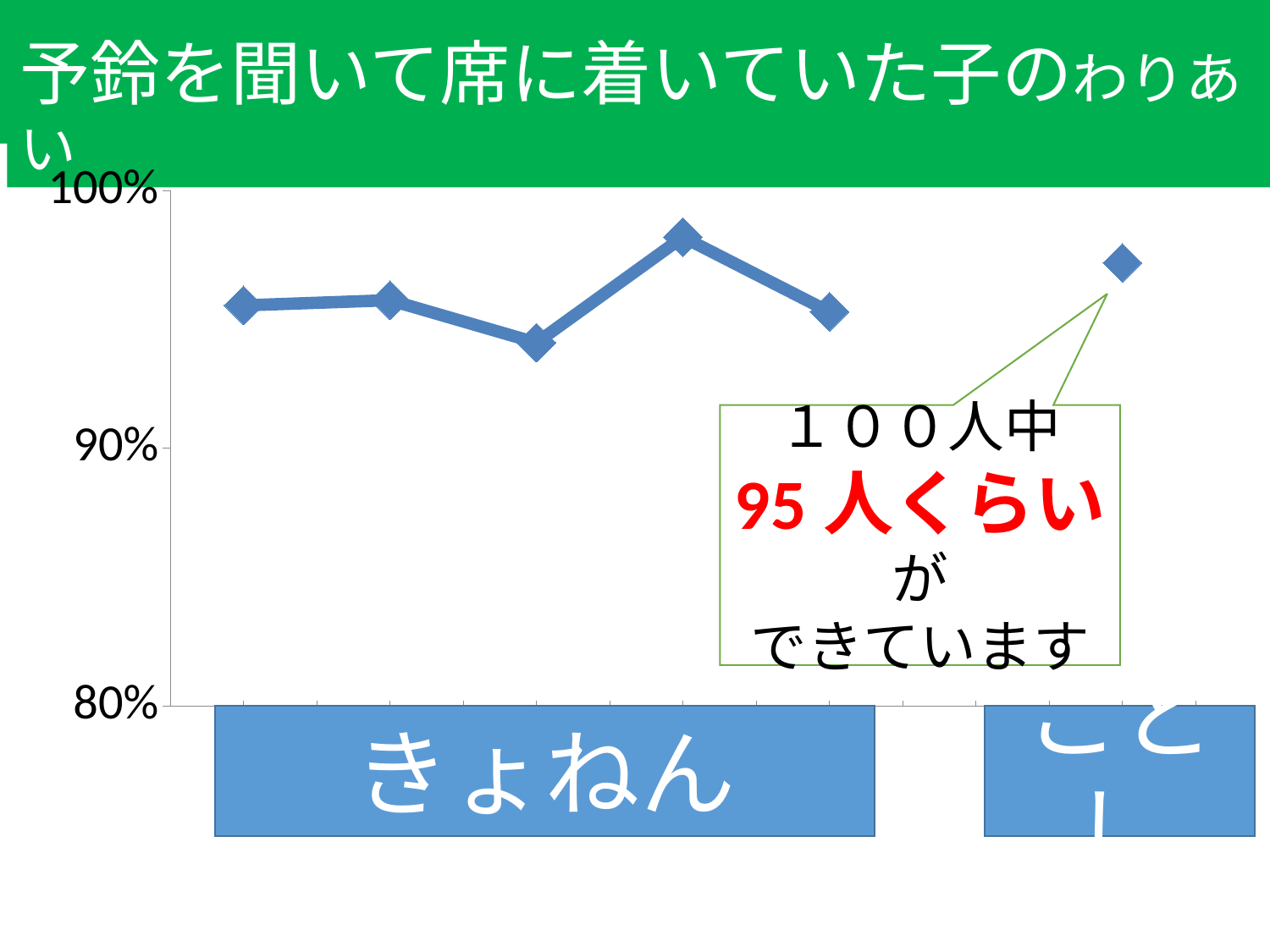

予鈴を聞いて席に着いていた子のわりあい

### Chart

| Category | 各日の平均着席率 |
|---|---|
| 24日 | 0.9555 |
| 25日 | 0.9575 |
| 26日 | 0.9410000000000001 |
| 27日 | 0.982 |
| 28日 | 0.9530000000000001 |
|  | None |
| 2017 | 0.9719999999999999 |
１００人中
95人くらいが
できています
きょねん
ことし